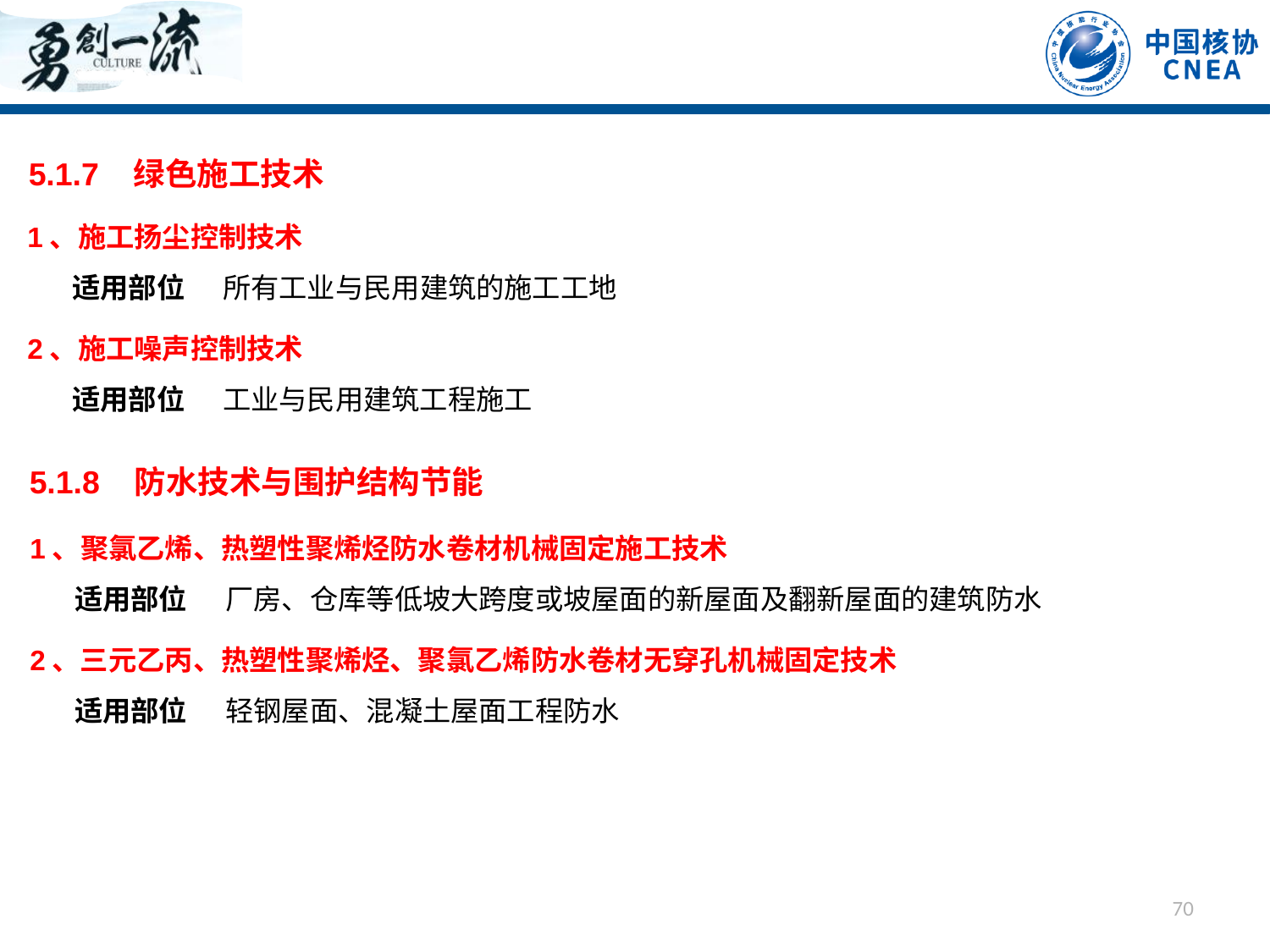

5.1.7   绿色施工技术
1、施工扬尘控制技术
      适用部位      所有工业与民用建筑的施工工地
2、施工噪声控制技术
      适用部位      工业与民用建筑工程施工
5.1.8   防水技术与围护结构节能
1、聚氯乙烯、热塑性聚烯烃防水卷材机械固定施工技术
      适用部位      厂房、仓库等低坡大跨度或坡屋面的新屋面及翻新屋面的建筑防水
2、三元乙丙、热塑性聚烯烃、聚氯乙烯防水卷材无穿孔机械固定技术
      适用部位      轻钢屋面、混凝土屋面工程防水
70